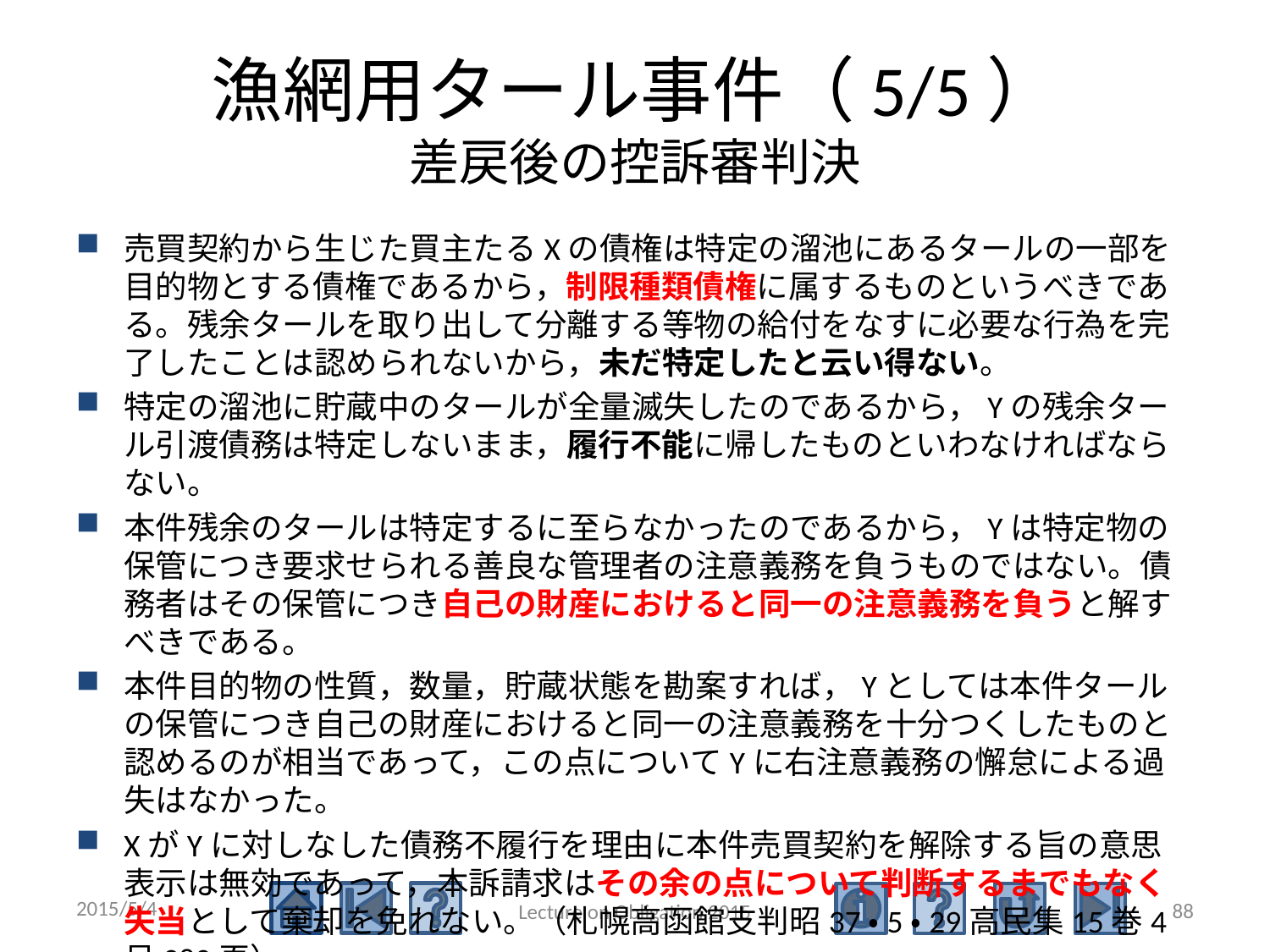

# 漁網用タール事件（5/5） 差戻後の控訴審判決
売買契約から生じた買主たるXの債権は特定の溜池にあるタールの一部を目的物とする債権であるから，制限種類債権に属するものというべきである。残余タールを取り出して分離する等物の給付をなすに必要な行為を完了したことは認められないから，未だ特定したと云い得ない。
特定の溜池に貯蔵中のタールが全量滅失したのであるから，Yの残余タール引渡債務は特定しないまま，履行不能に帰したものといわなければならない。
本件残余のタールは特定するに至らなかったのであるから，Yは特定物の保管につき要求せられる善良な管理者の注意義務を負うものではない。債務者はその保管につき自己の財産におけると同一の注意義務を負うと解すべきである。
本件目的物の性質，数量，貯蔵状態を勘案すれば，Yとしては本件タールの保管につき自己の財産におけると同一の注意義務を十分つくしたものと認めるのが相当であって，この点についてYに右注意義務の懈怠による過失はなかった。
XがYに対しなした債務不履行を理由に本件売買契約を解除する旨の意思表示は無効であって，本訴請求はその余の点について判断するまでもなく失当として棄却を免れない。（札幌高函館支判昭37・5・29高民集15巻4号282頁）
2015/5/4
88
Lecture on Obligation 2015